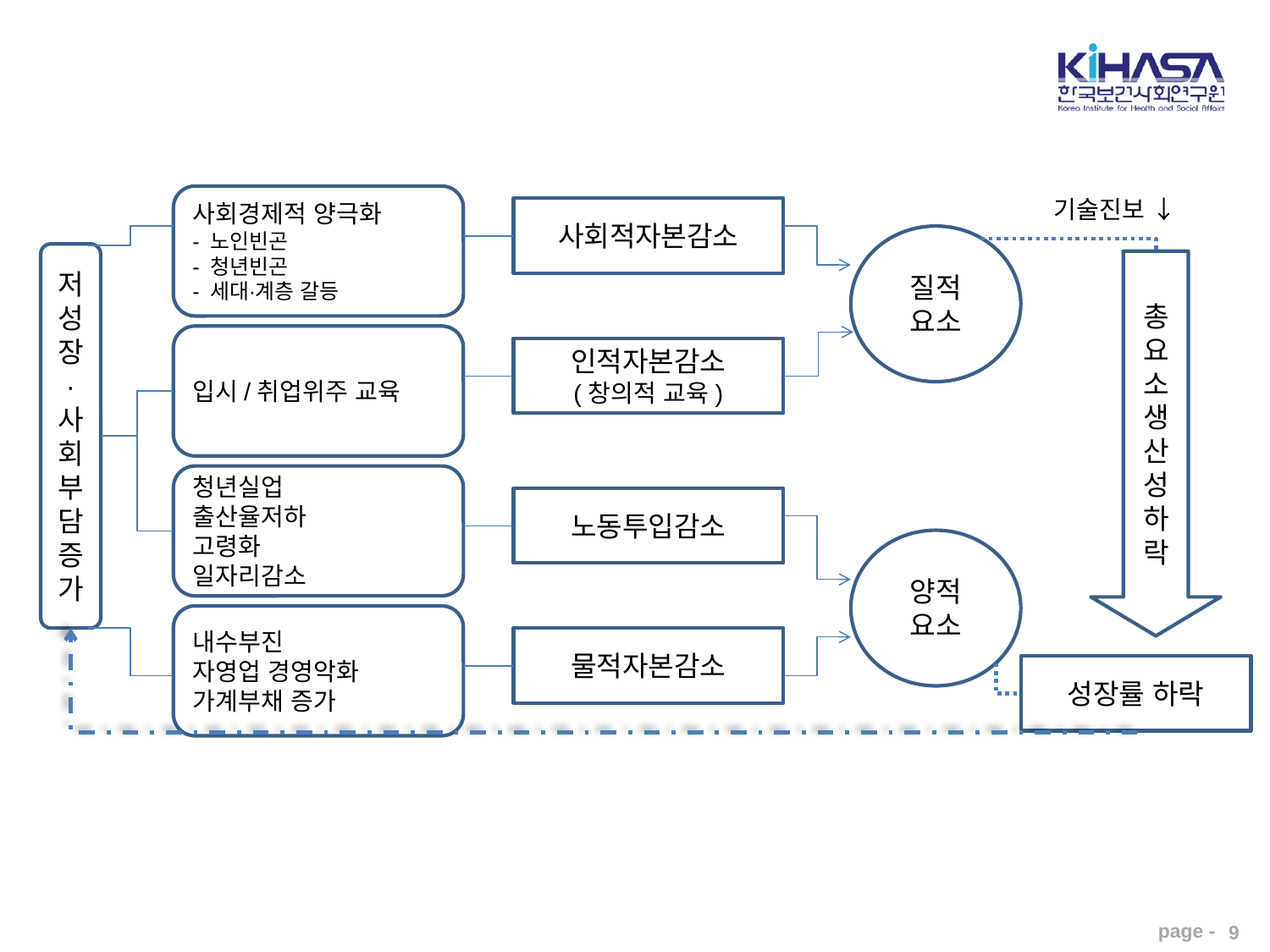

사회경제적 양극화
- 노인빈곤
- 청년빈곤
- 세대∙계층 갈등
기술진보 ↓
사회적자본감소
질적
요소
저성장
· 사회부담
증가
총요소생산성
하락
입시/취업위주 교육
인적자본감소
(창의적 교육)
청년실업
출산율저하
고령화
일자리감소
노동투입감소
양적
요소
내수부진
자영업 경영악화
가계부채 증가
물적자본감소
성장률 하락
9